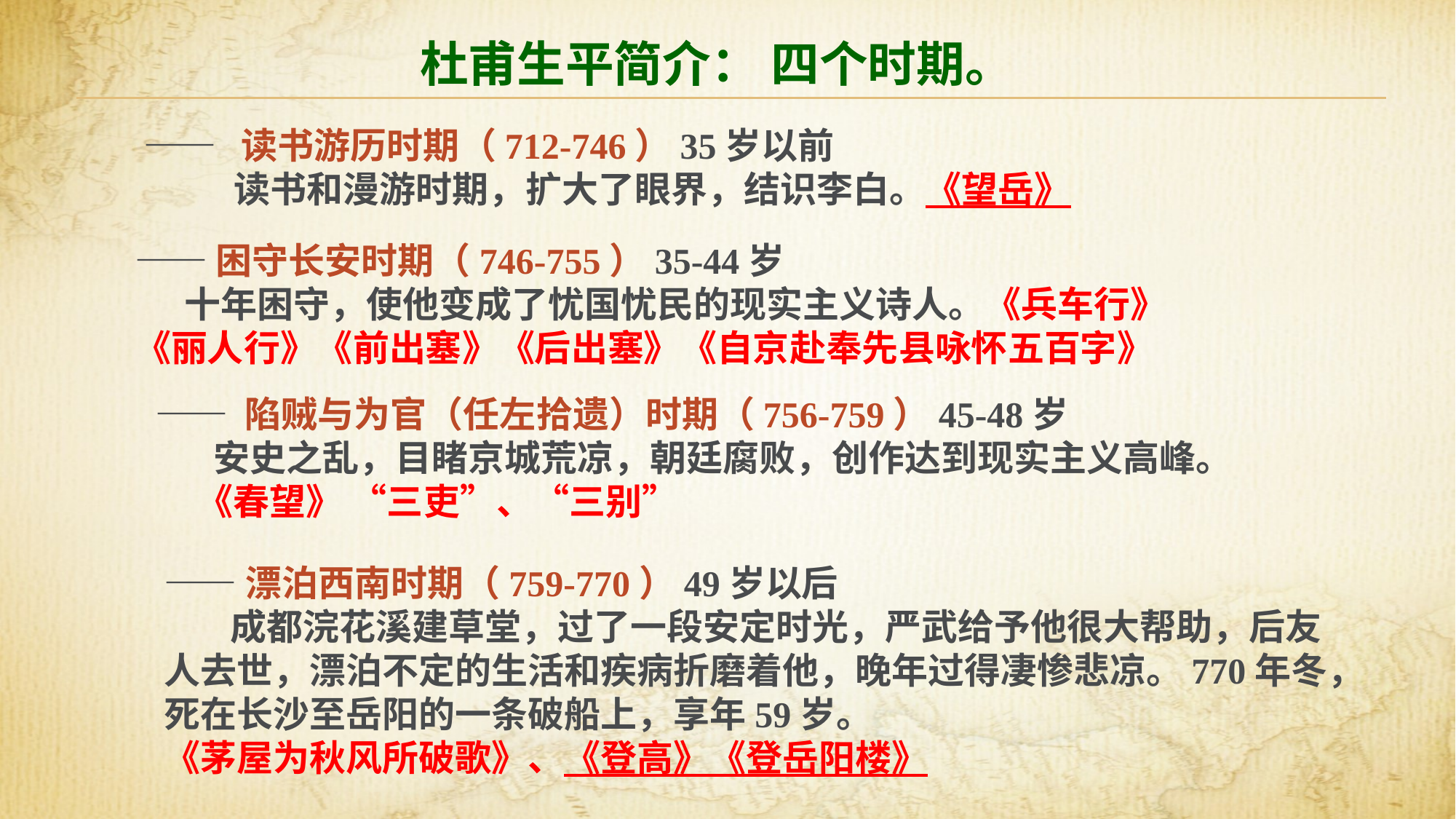

# 杜甫生平简介： 四个时期。
——  读书游历时期（712-746）35岁以前
          读书和漫游时期，扩大了眼界，结识李白。《望岳》
——困守长安时期（746-755）35-44岁
     十年困守，使他变成了忧国忧民的现实主义诗人。《兵车行》
《丽人行》《前出塞》《后出塞》《自京赴奉先县咏怀五百字》

—— 陷贼与为官（任左拾遗）时期（756-759）45-48岁
      安史之乱，目睹京城荒凉，朝廷腐败，创作达到现实主义高峰。
    《春望》 “三吏”、“三别”

——漂泊西南时期（759-770）49岁以后
       成都浣花溪建草堂，过了一段安定时光，严武给予他很大帮助，后友人去世，漂泊不定的生活和疾病折磨着他，晚年过得凄惨悲凉。770年冬，死在长沙至岳阳的一条破船上，享年59岁。
《茅屋为秋风所破歌》、《登高》《登岳阳楼》